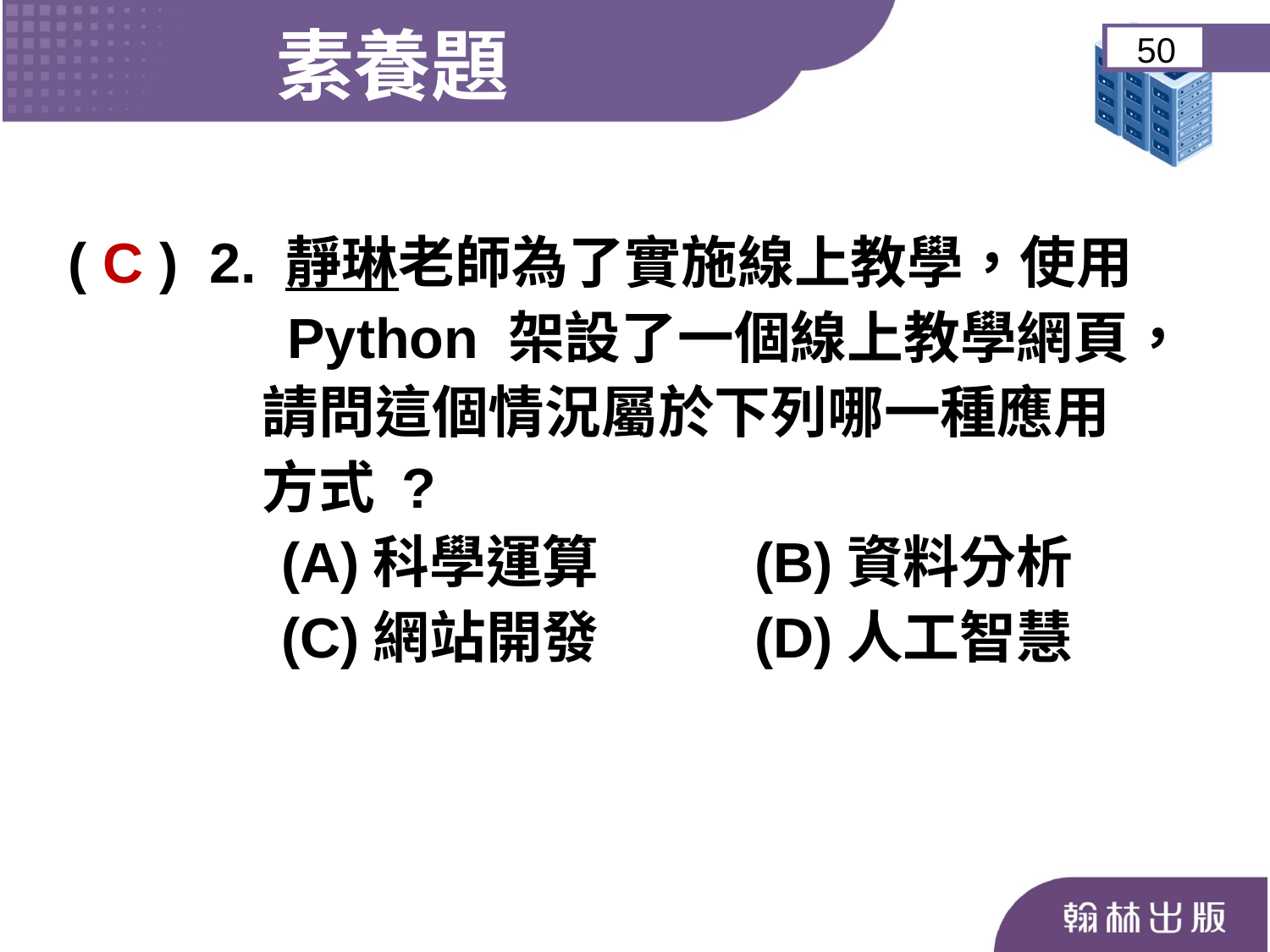

素養題
50
( C )  2. 靜琳老師為了實施線上教學，使用
              Python 架設了一個線上教學網頁，
              請問這個情況屬於下列哪一種應用
              方式 ?
	            (A)科學運算           (B)資料分析
	            (C)網站開發           (D)人工智慧